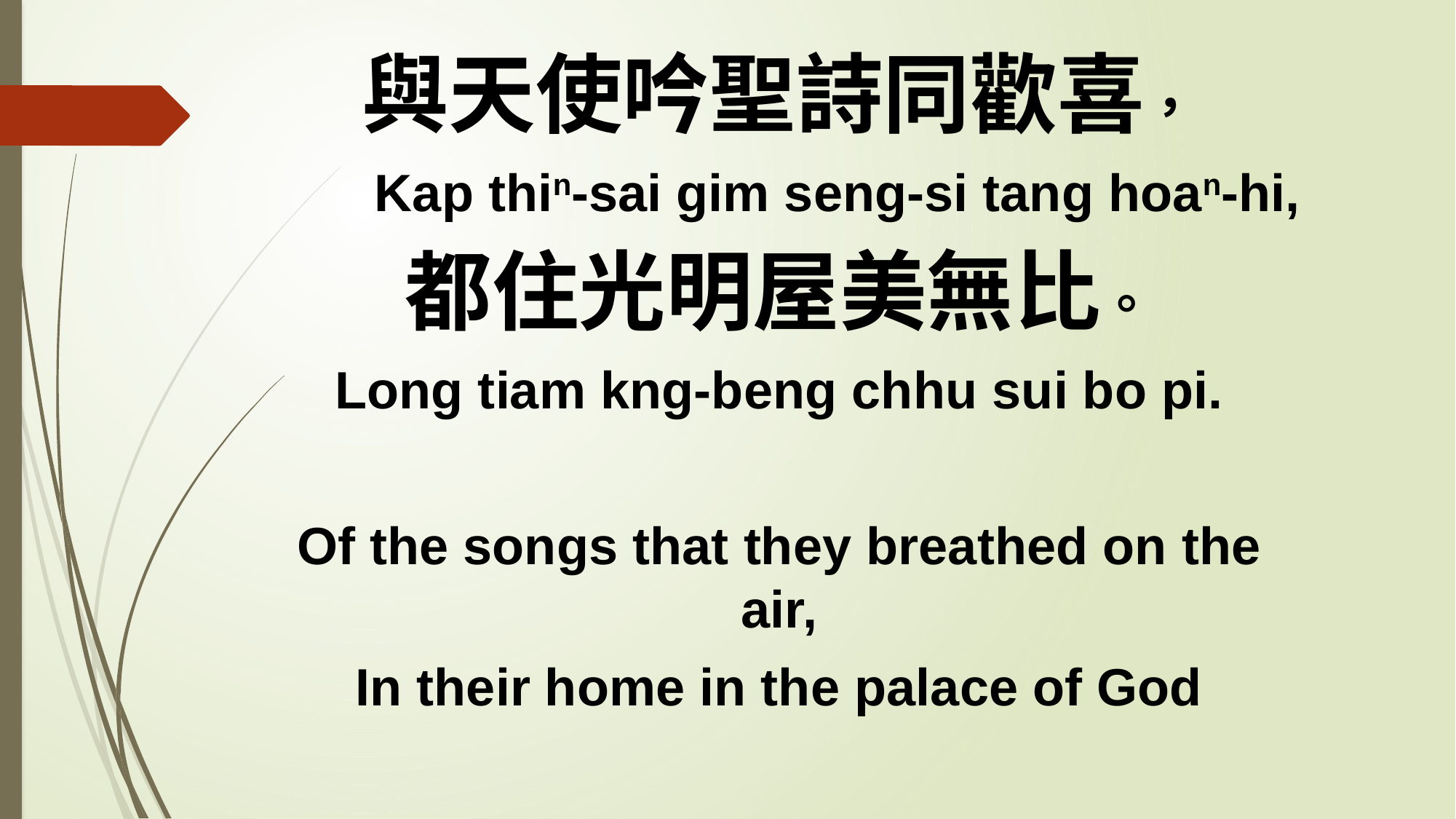

與天使吟聖詩同歡喜，
        Kap thin-sai gim seng-si tang hoan-hi,
都住光明屋美無比。
Long tiam kng-beng chhu sui bo pi.

Of the songs that they breathed on the air,
In their home in the palace of God